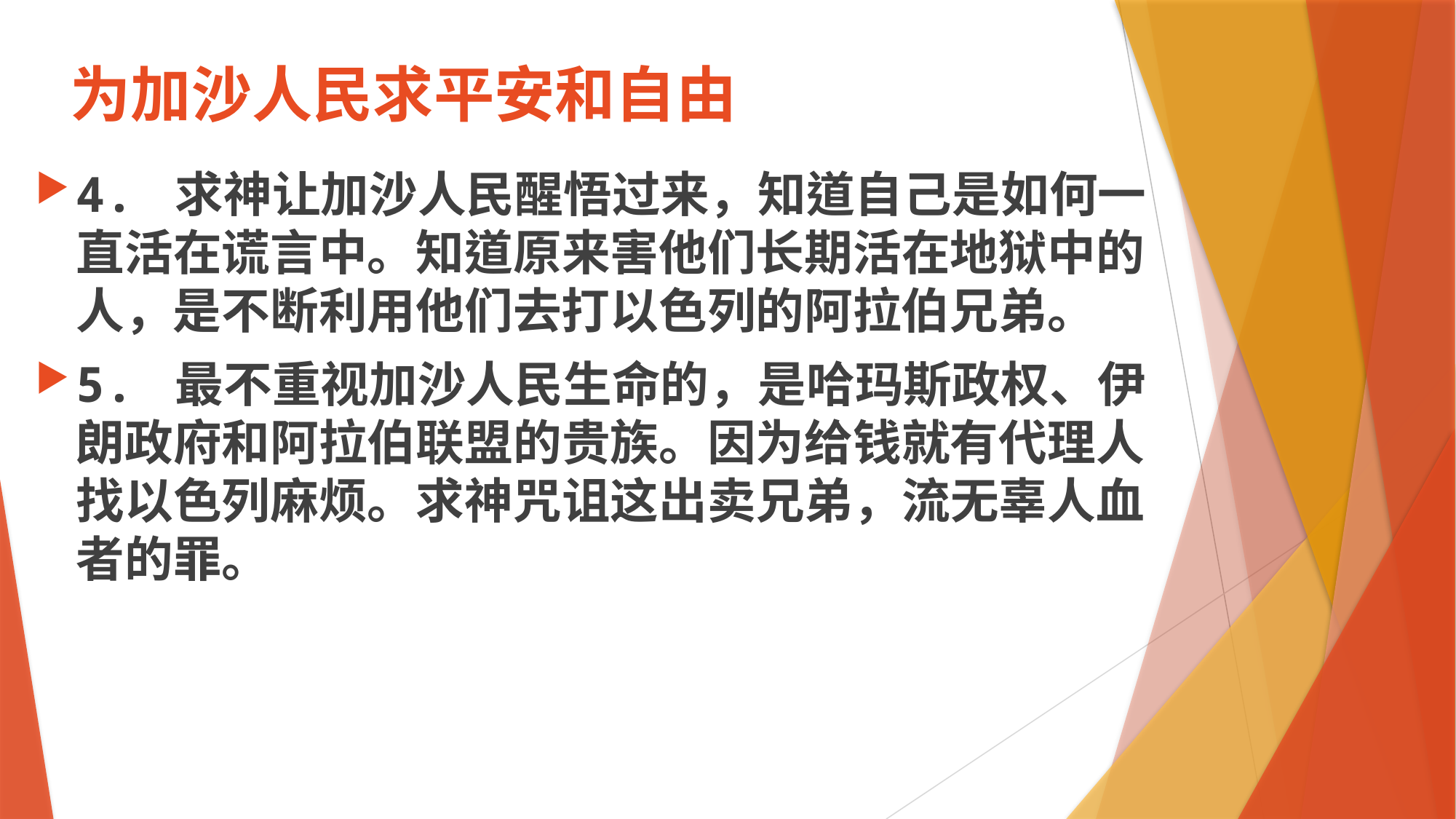

# 为加沙人民求平安和自由
4. 求神让加沙人民醒悟过来，知道自己是如何一直活在谎言中。知道原来害他们长期活在地狱中的人，是不断利用他们去打以色列的阿拉伯兄弟。
5. 最不重视加沙人民生命的，是哈玛斯政权、伊朗政府和阿拉伯联盟的贵族。因为给钱就有代理人找以色列麻烦。求神咒诅这出卖兄弟，流无辜人血者的罪。